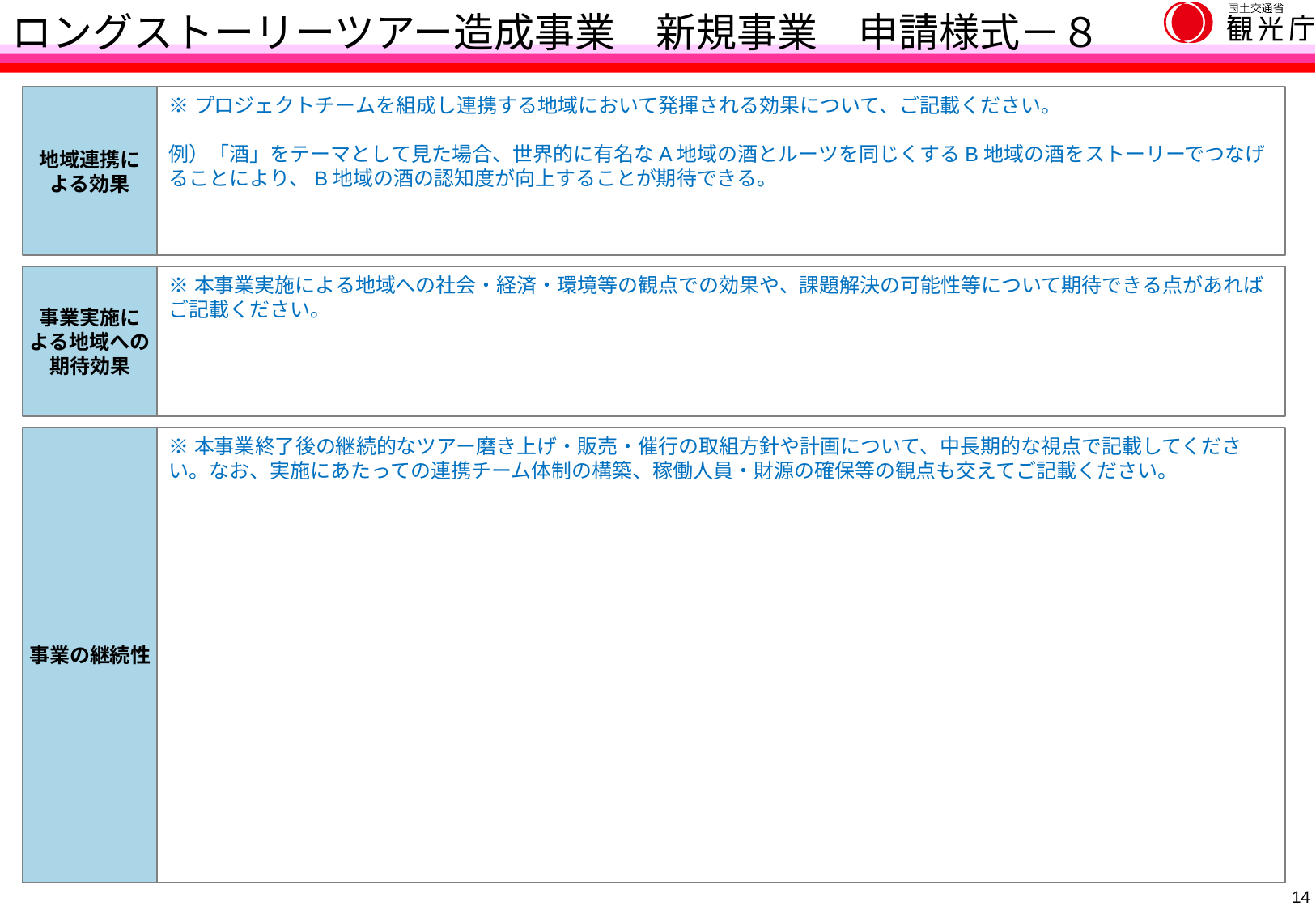

ロングストーリーツアー造成事業　新規事業　申請様式－８
地域連携による効果
※プロジェクトチームを組成し連携する地域において発揮される効果について、ご記載ください。
例）「酒」をテーマとして見た場合、世界的に有名なA地域の酒とルーツを同じくするB地域の酒をストーリーでつなげることにより、B地域の酒の認知度が向上することが期待できる。
事業実施に
よる地域への
期待効果
※本事業実施による地域への社会・経済・環境等の観点での効果や、課題解決の可能性等について期待できる点があればご記載ください。

事業の継続性
※本事業終了後の継続的なツアー磨き上げ・販売・催行の取組方針や計画について、中長期的な視点で記載してください。なお、実施にあたっての連携チーム体制の構築、稼働人員・財源の確保等の観点も交えてご記載ください。
14